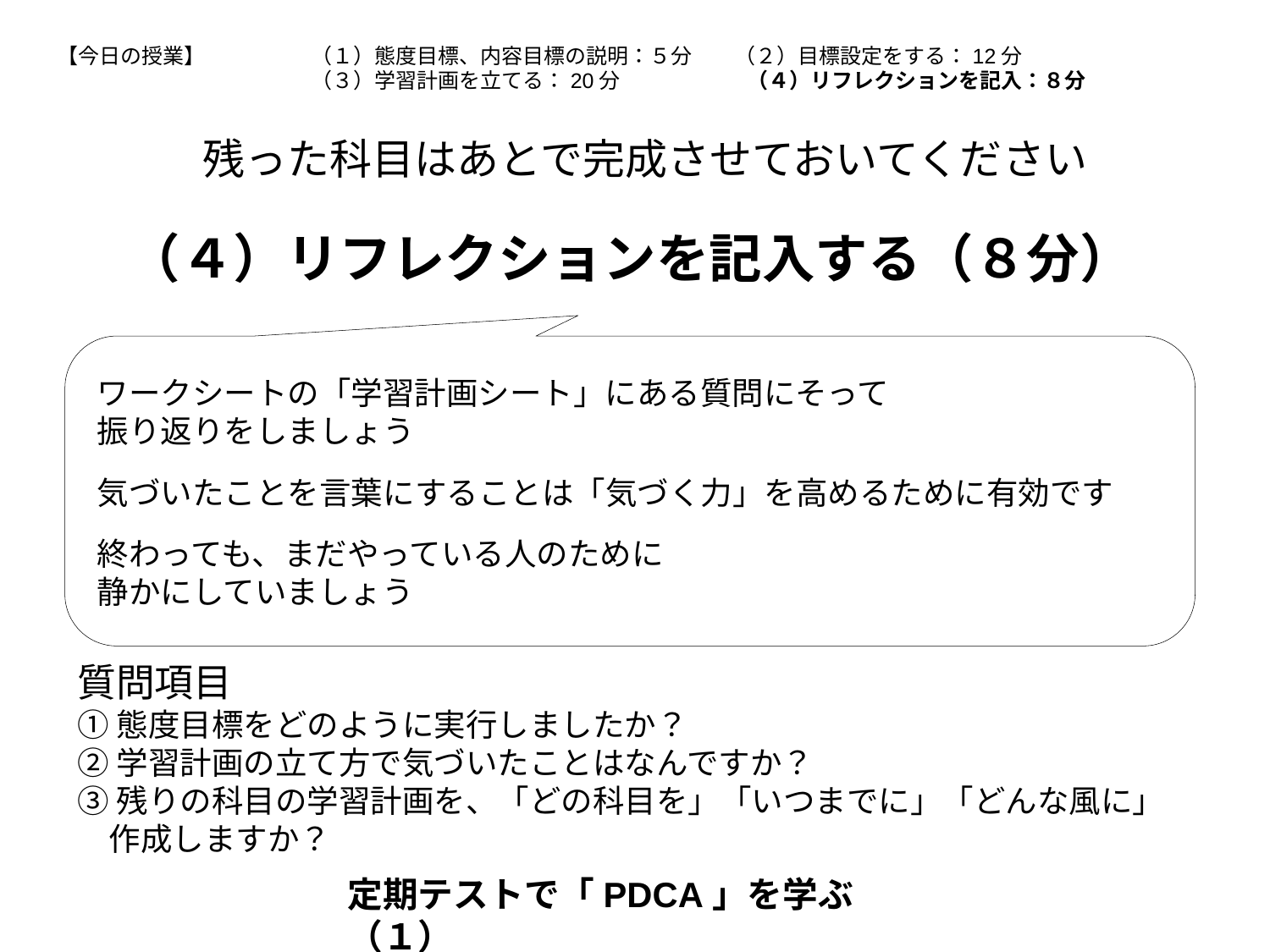

【今日の授業】	（１）態度目標、内容目標の説明：５分　　（２）目標設定をする：12分
		（３）学習計画を立てる：20分　　　　　　（４）リフレクションを記入：８分
残った科目はあとで完成させておいてください
（４）リフレクションを記入する（８分）

ワークシートの「学習計画シート」にある質問にそって
振り返りをしましょう

気づいたことを言葉にすることは「気づく力」を高めるために有効です

終わっても、まだやっている人のために
静かにしていましょう
質問項目
①態度目標をどのように実行しましたか？
②学習計画の立て方で気づいたことはなんですか？
③残りの科目の学習計画を、「どの科目を」「いつまでに」「どんな風に」
　作成しますか？
定期テストで「PDCA」を学ぶ（１）